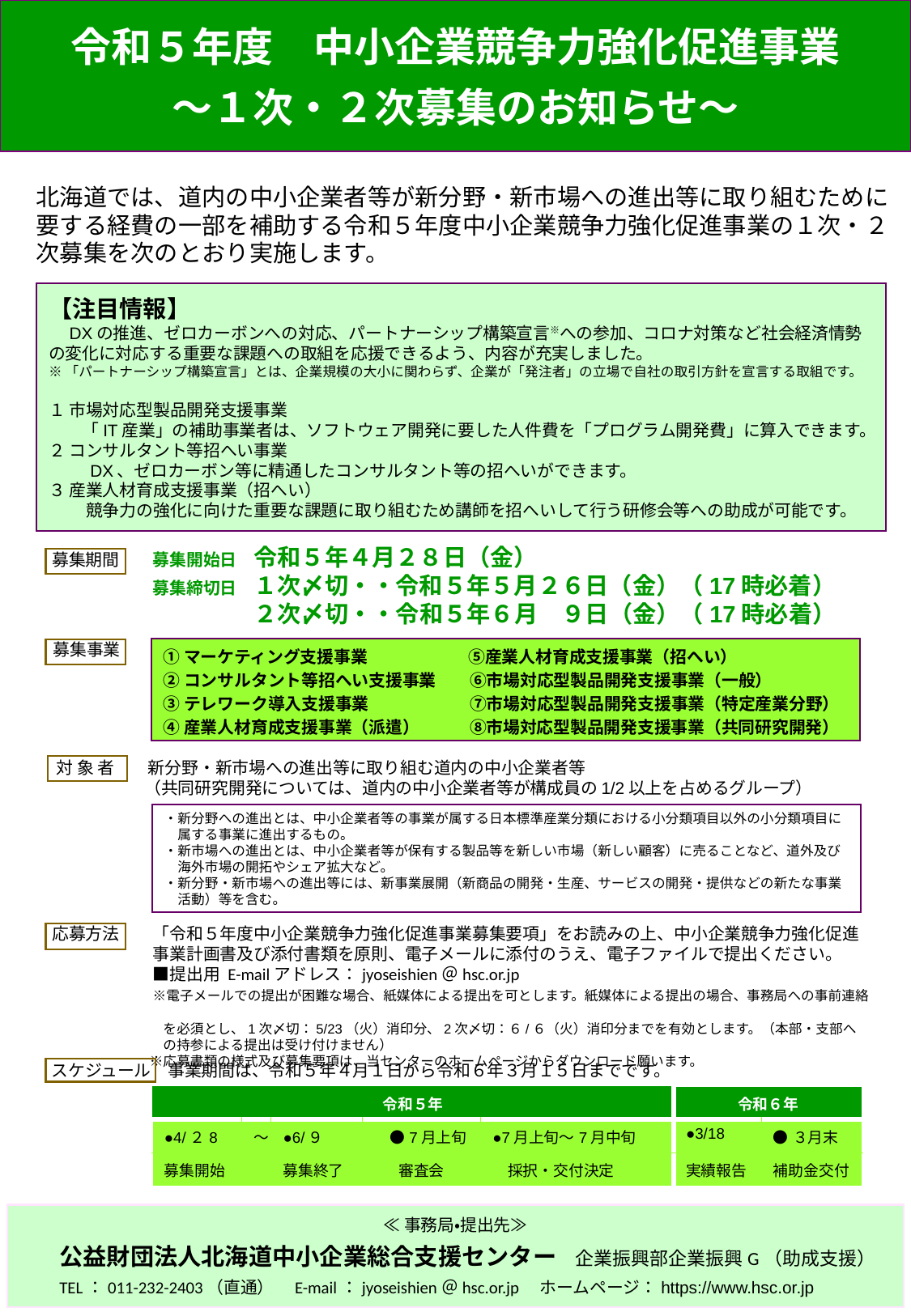

令和５年度　中小企業競争力強化促進事業

～１次・２次募集のお知らせ～
北海道では、道内の中小企業者等が新分野・新市場への進出等に取り組むために要する経費の一部を補助する令和５年度中小企業競争力強化促進事業の１次・２次募集を次のとおり実施します。
【注目情報】
　DXの推進、ゼロカーボンへの対応、パートナーシップ構築宣言※への参加、コロナ対策など社会経済情勢の変化に対応する重要な課題への取組を応援できるよう、内容が充実しました。
※「パートナーシップ構築宣言」とは、企業規模の大小に関わらず、企業が「発注者」の立場で自社の取引方針を宣言する取組です。

１ 市場対応型製品開発支援事業
　　「IT産業」の補助事業者は、ソフトウェア開発に要した人件費を「プログラム開発費」に算入できます。
２ コンサルタント等招へい事業
　　 DX、ゼロカーボン等に精通したコンサルタント等の招へいができます。
３ 産業人材育成支援事業（招へい）
　 　競争力の強化に向けた重要な課題に取り組むため講師を招へいして行う研修会等への助成が可能です。
　募集期間　　募集開始日　令和５年４月２８日（金）
　　　　　　　募集締切日　１次〆切・・令和５年５月２６日（金）（17時必着）
　　　　　　　　　 ２次〆切・・令和５年６月　９日（金）（17時必着）

　募集事業
①マーケティング支援事業　　　　　　⑤産業人材育成支援事業（招へい）
②コンサルタント等招へい支援事業　　⑥市場対応型製品開発支援事業（一般）
③テレワーク導入支援事業　　　　　　⑦市場対応型製品開発支援事業（特定産業分野）
④産業人材育成支援事業（派遣）　　　⑧市場対応型製品開発支援事業（共同研究開発）

　対 象 者　　新分野・新市場への進出等に取り組む道内の中小企業者等
　　　　　　 （共同研究開発については、道内の中小企業者等が構成員の1/2以上を占めるグループ）

・新分野への進出とは、中小企業者等の事業が属する日本標準産業分類における小分類項目以外の小分類項目に
　属する事業に進出するもの。
・新市場への進出とは、中小企業者等が保有する製品等を新しい市場（新しい顧客）に売ることなど、道外及び
　海外市場の開拓やシェア拡大など。
・新分野・新市場への進出等には、新事業展開（新商品の開発・生産、サービスの開発・提供などの新たな事業
　活動）等を含む。
　応募方法　　「令和５年度中小企業競争力強化促進事業募集要項」をお読みの上、中小企業競争力強化促進
　　　　　　　事業計画書及び添付書類を原則、電子メールに添付のうえ、電子ファイルで提出ください。
　　　　　　　■提出用 E-mailアドレス：jyoseishien＠hsc.or.jp
　　　　　　　※電子メールでの提出が困難な場合、紙媒体による提出を可とします。紙媒体による提出の場合、事務局への事前連絡
　　　　　　　　　  を必須とし、1次〆切：5/23（火）消印分、2次〆切：６/６（火）消印分までを有効とします。（本部・支部へ
　　　　　　　　　  の持参による提出は受け付けません）
　　　　　　　　  ※応募書類の様式及び募集要項は、当センターのホームページからダウンロード願います。

  スケジュール　事業期間は、令和５年４月１日から令和６年３月１５日までです。

| 令和５年 |  |  |  |  | 令和６年 |  |
| --- | --- | --- | --- | --- | --- | --- |
| ●4/２8 | ～ | ●6/９ | ●7月上旬 | ●7月上旬～7月中旬 | ●3/18 | ●３月末 |
| 募集開始 |  | 募集終了 | 審査会 | 採択・交付決定 | 実績報告 | 補助金交付 |
≪事務局・提出先≫
　公益財団法人北海道中小企業総合支援センター　企業振興部企業振興G（助成支援）
TEL：011-232-2403（直通）　E-mail：jyoseishien＠hsc.or.jp　ホームページ：https://www.hsc.or.jp